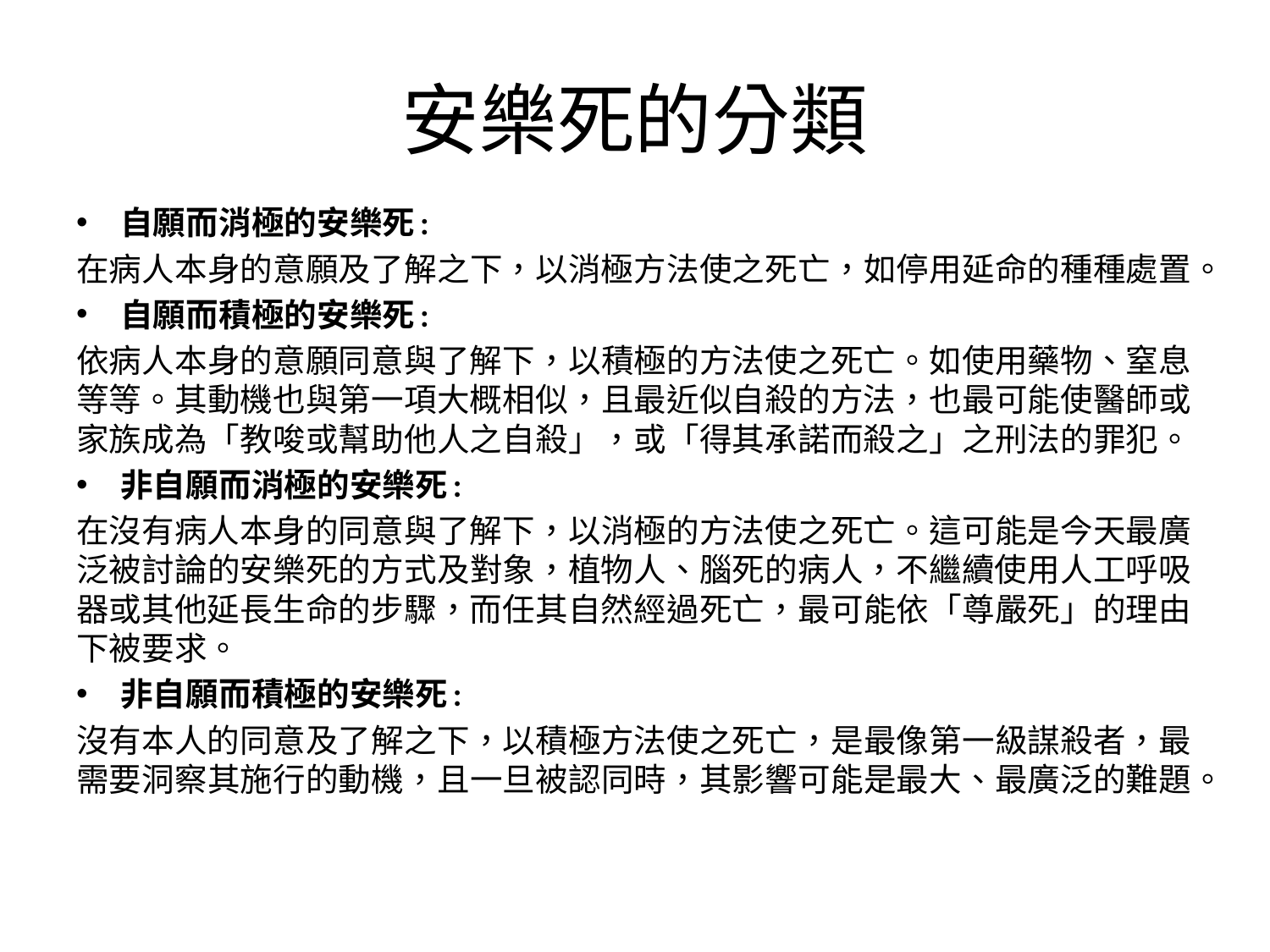

# 安樂死的分類
自願而消極的安樂死:
在病人本身的意願及了解之下，以消極方法使之死亡，如停用延命的種種處置。
自願而積極的安樂死:
依病人本身的意願同意與了解下，以積極的方法使之死亡。如使用藥物、窒息等等。其動機也與第一項大概相似，且最近似自殺的方法，也最可能使醫師或家族成為「教唆或幫助他人之自殺」，或「得其承諾而殺之」之刑法的罪犯。
非自願而消極的安樂死:
在沒有病人本身的同意與了解下，以消極的方法使之死亡。這可能是今天最廣泛被討論的安樂死的方式及對象，植物人、腦死的病人，不繼續使用人工呼吸器或其他延長生命的步驟，而任其自然經過死亡，最可能依「尊嚴死」的理由下被要求。
非自願而積極的安樂死:
沒有本人的同意及了解之下，以積極方法使之死亡，是最像第一級謀殺者，最需要洞察其施行的動機，且一旦被認同時，其影響可能是最大、最廣泛的難題。